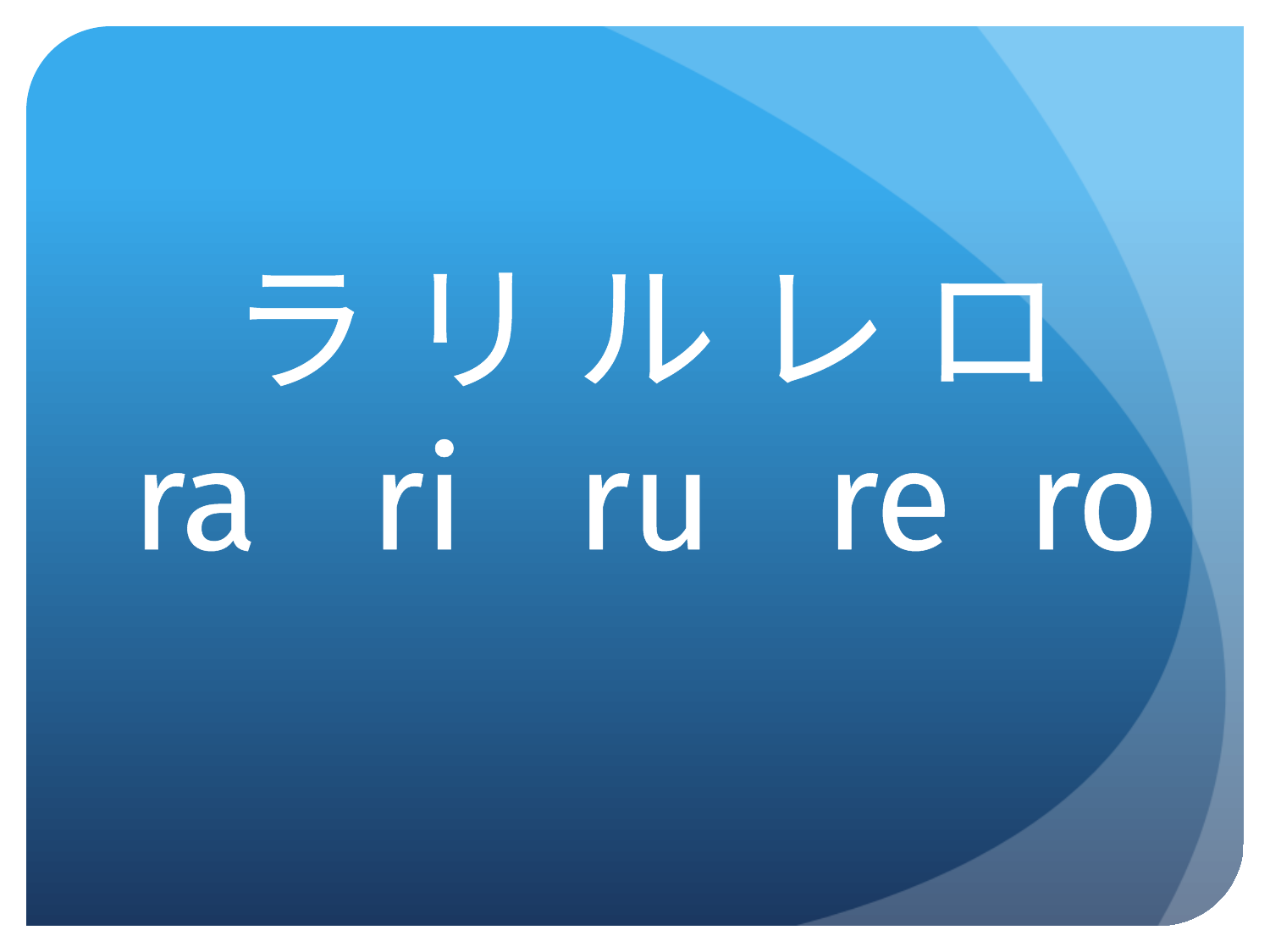

ラ リ ル レ ロ
ra   ri   ru   re  ro